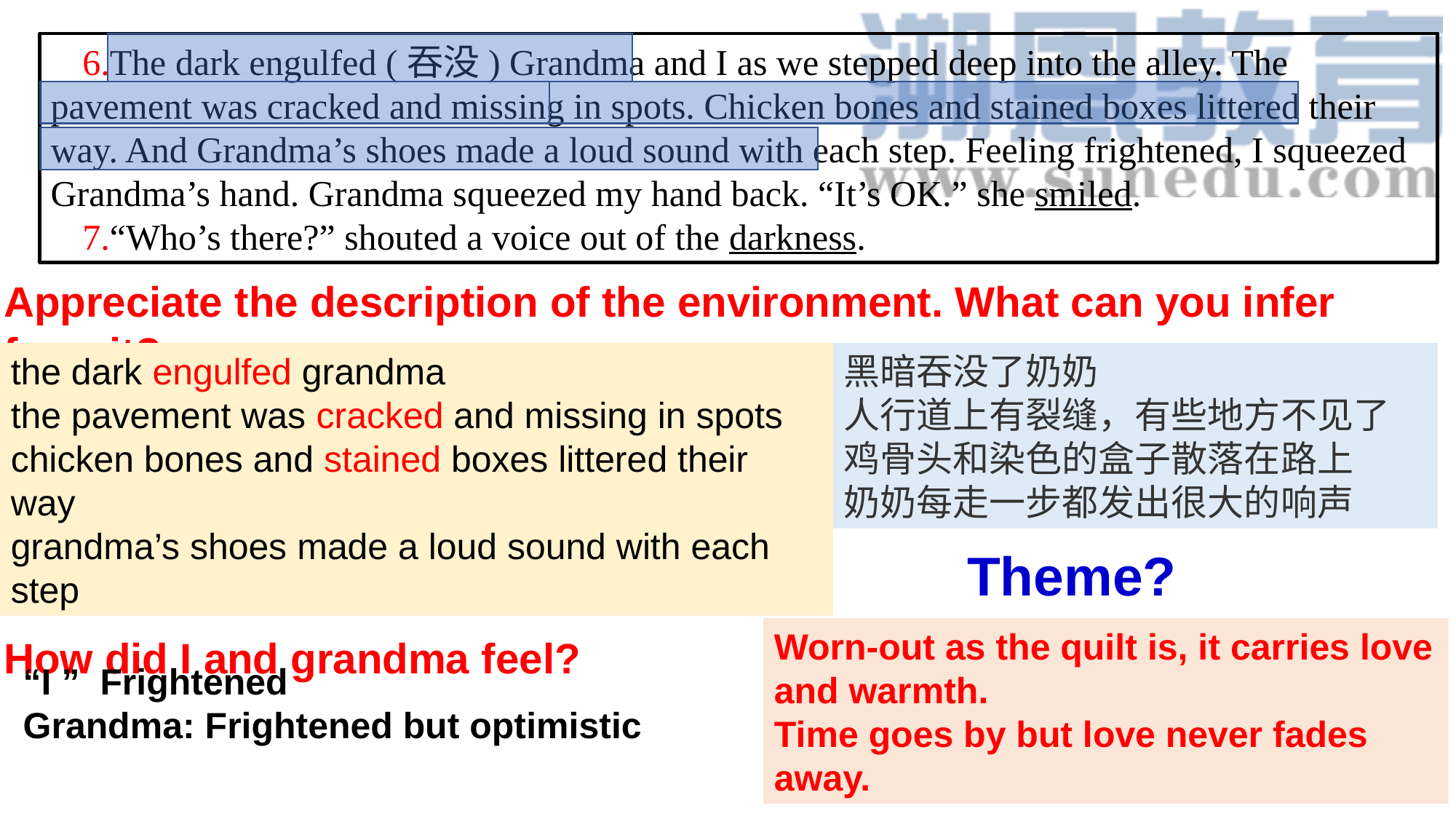

6.The dark engulfed (吞没) Grandma and I as we stepped deep into the alley. The pavement was cracked and missing in spots. Chicken bones and stained boxes littered their way. And Grandma’s shoes made a loud sound with each step. Feeling frightened, I squeezed Grandma’s hand. Grandma squeezed my hand back. “It’s OK.” she smiled.
7.“Who’s there?” shouted a voice out of the darkness.

Appreciate the description of the environment. What can you infer from it?

How did I and grandma feel?

the dark engulfed grandma
the pavement was cracked and missing in spots
chicken bones and stained boxes littered their way
grandma’s shoes made a loud sound with each step
黑暗吞没了奶奶
人行道上有裂缝，有些地方不见了
鸡骨头和染色的盒子散落在路上
奶奶每走一步都发出很大的响声
Theme?
Worn-out as the quilt is, it carries love and warmth.
Time goes by but love never fades away.
“I ”  Frightened
Grandma: Frightened but optimistic